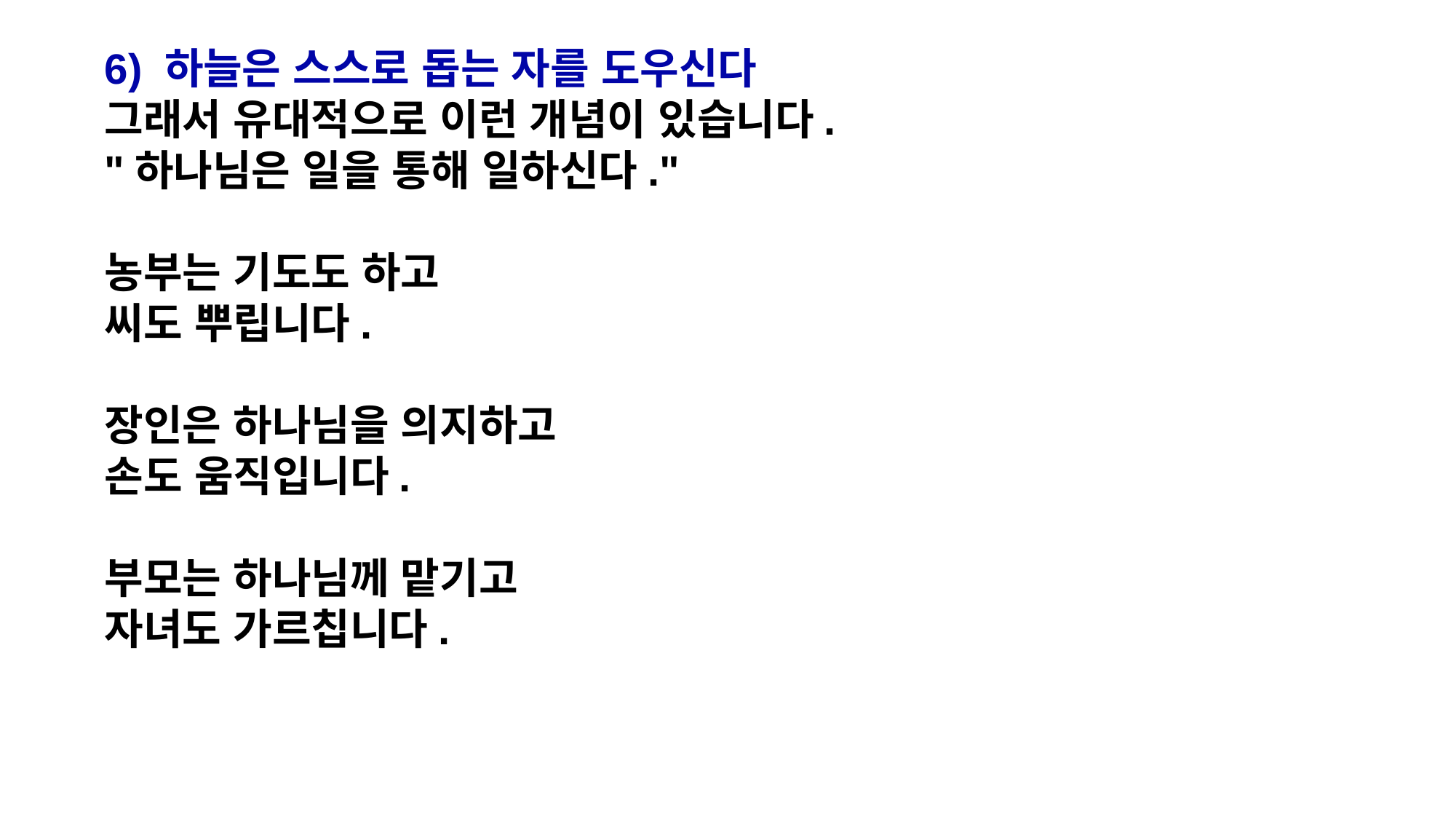

6) 하늘은 스스로 돕는 자를 도우신다
그래서 유대적으로 이런 개념이 있습니다.
"하나님은 일을 통해 일하신다."

농부는 기도도 하고
씨도 뿌립니다.

장인은 하나님을 의지하고
손도 움직입니다.

부모는 하나님께 맡기고
자녀도 가르칩니다.